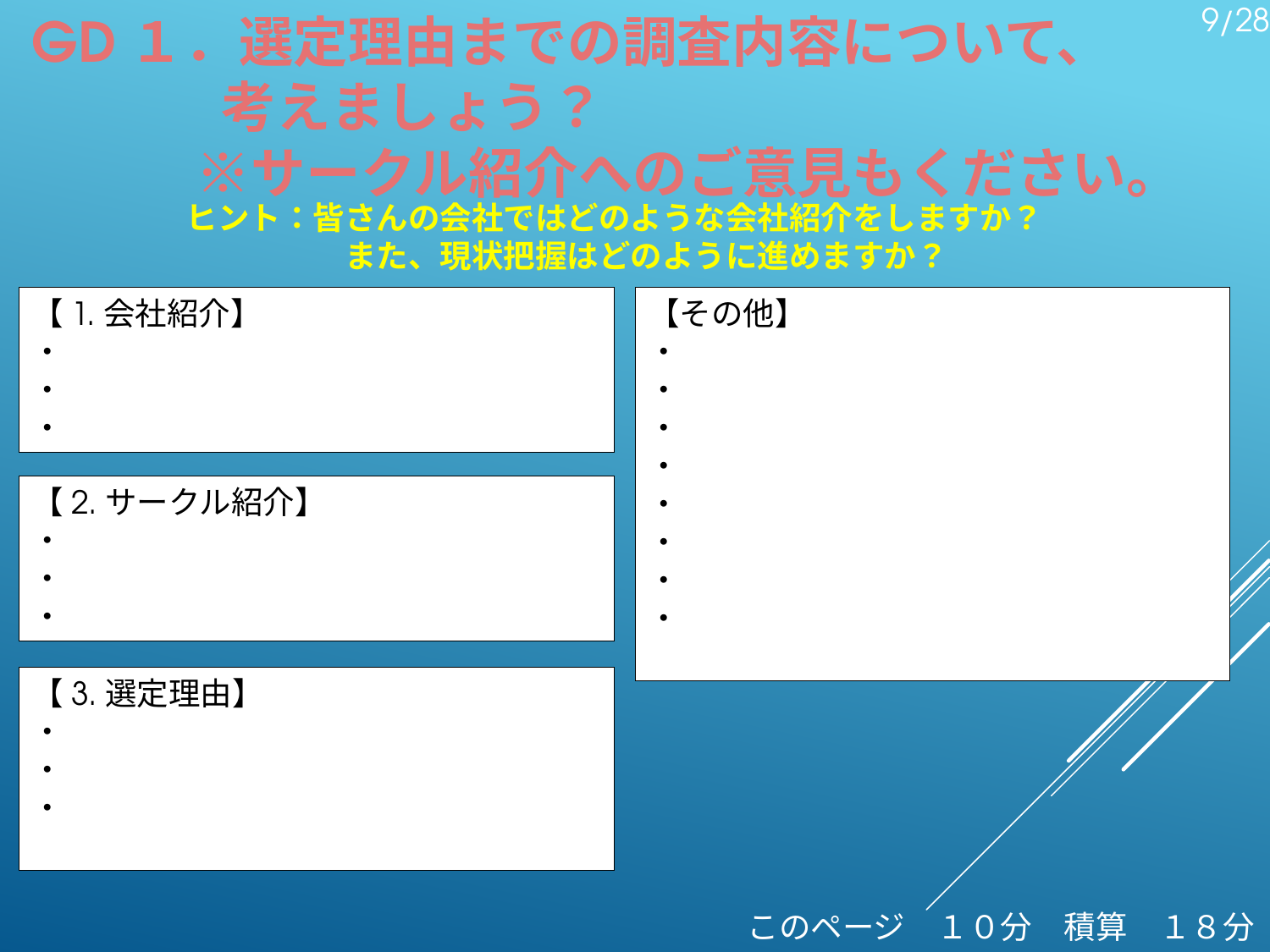

# GD１．選定理由までの調査内容について、 　　　  考えましょう？ 　　　※サークル紹介へのご意見もください。
9/28
ヒント：皆さんの会社ではどのような会社紹介をしますか？
　　　　　また、現状把握はどのように進めますか？
【1.会社紹介】
・
・
・
【その他】
・
・
・
・
・
・
・
・

【2.サークル紹介】
・
・
・
【3.選定理由】
・
・
・

このページ　１０分　積算　１８分